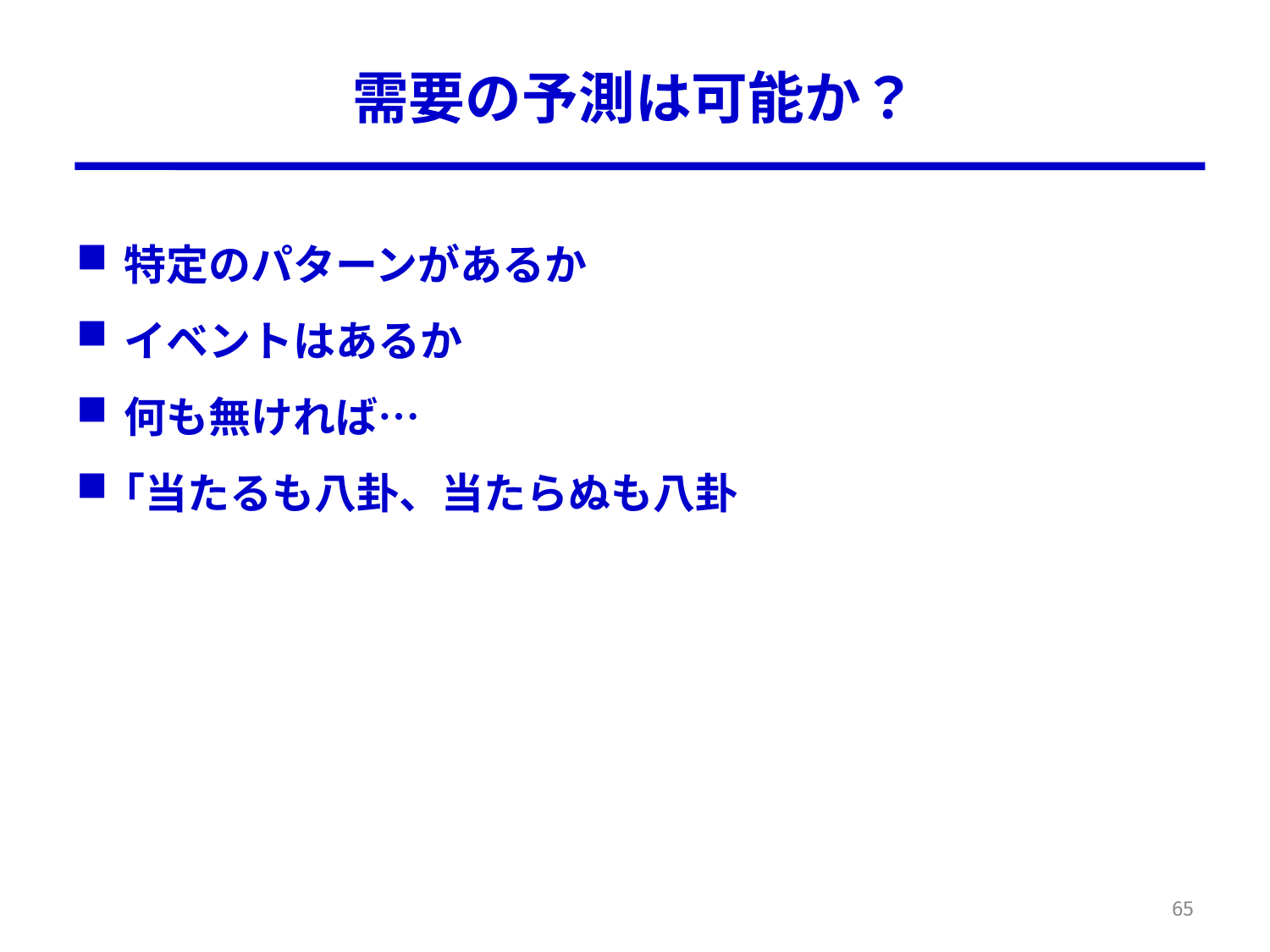

# 需要の予測は可能か？
特定のパターンがあるか
イベントはあるか
何も無ければ…
｢当たるも八卦、当たらぬも八卦
65